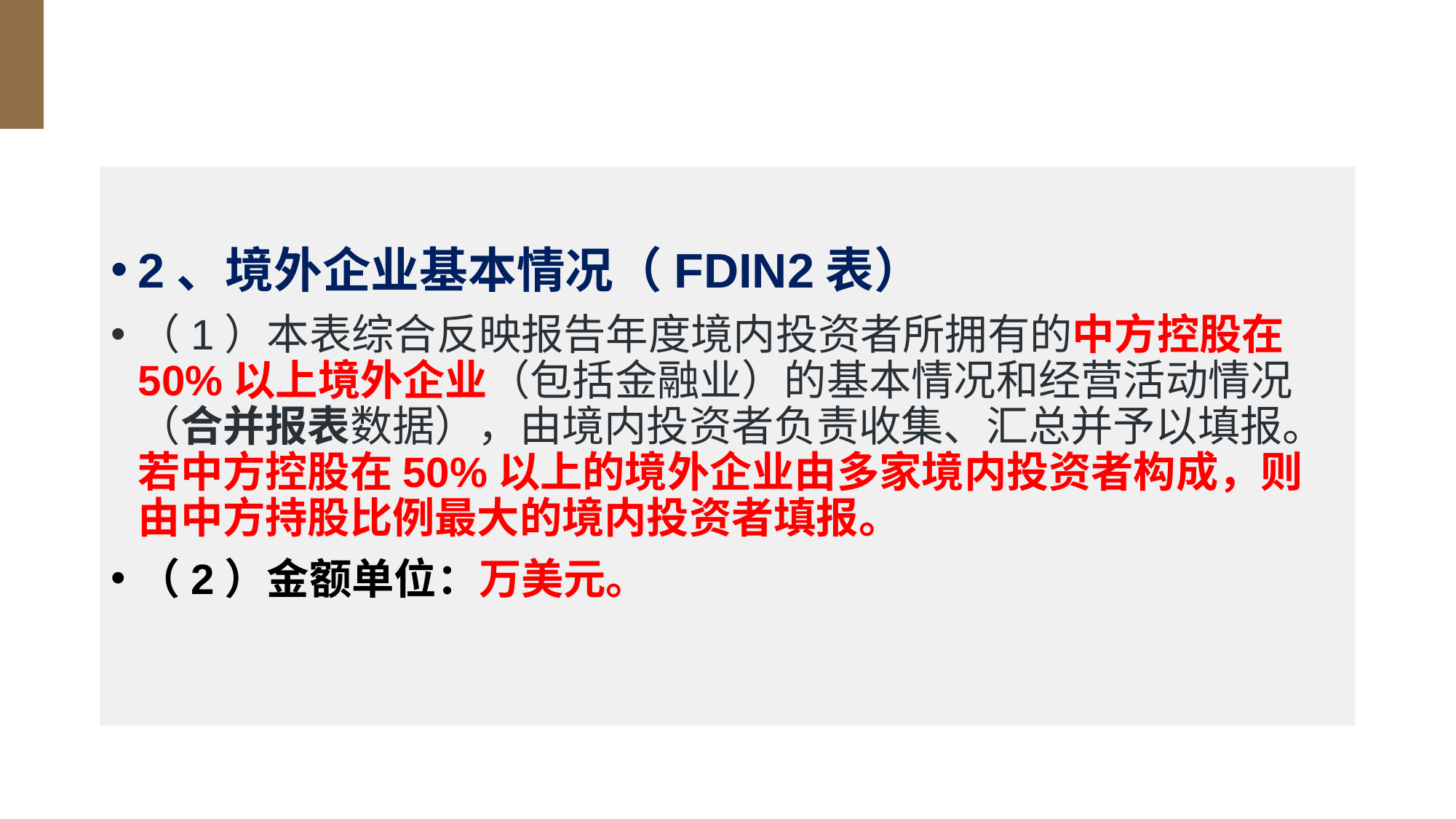

#

2、境外企业基本情况（FDIN2表）
（1）本表综合反映报告年度境内投资者所拥有的中方控股在50%以上境外企业（包括金融业）的基本情况和经营活动情况（合并报表数据），由境内投资者负责收集、汇总并予以填报。若中方控股在50%以上的境外企业由多家境内投资者构成，则由中方持股比例最大的境内投资者填报。
（2）金额单位：万美元。